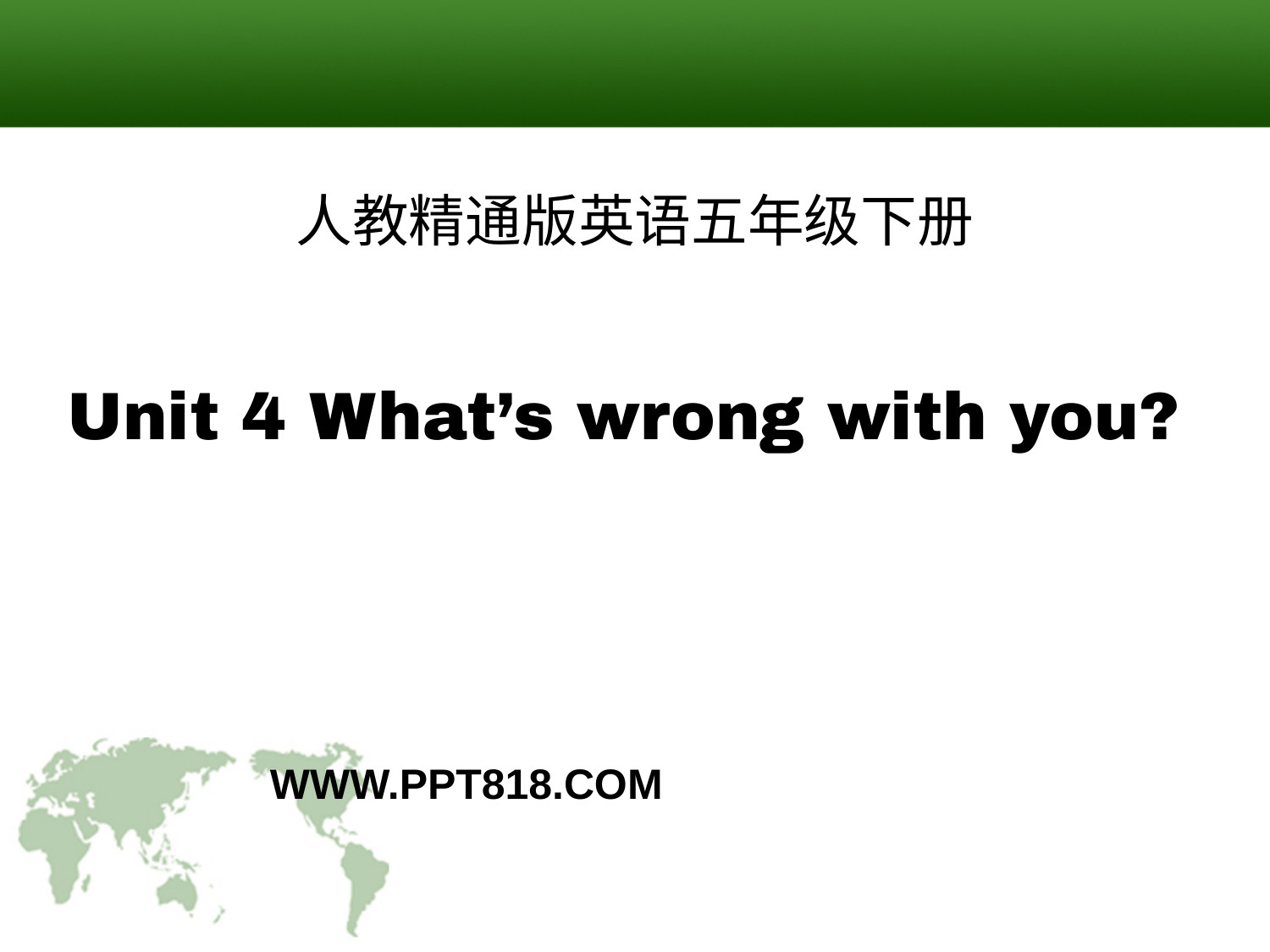

人教精通版英语五年级下册
Unit 4 What’s wrong with you?
WWW.PPT818.COM